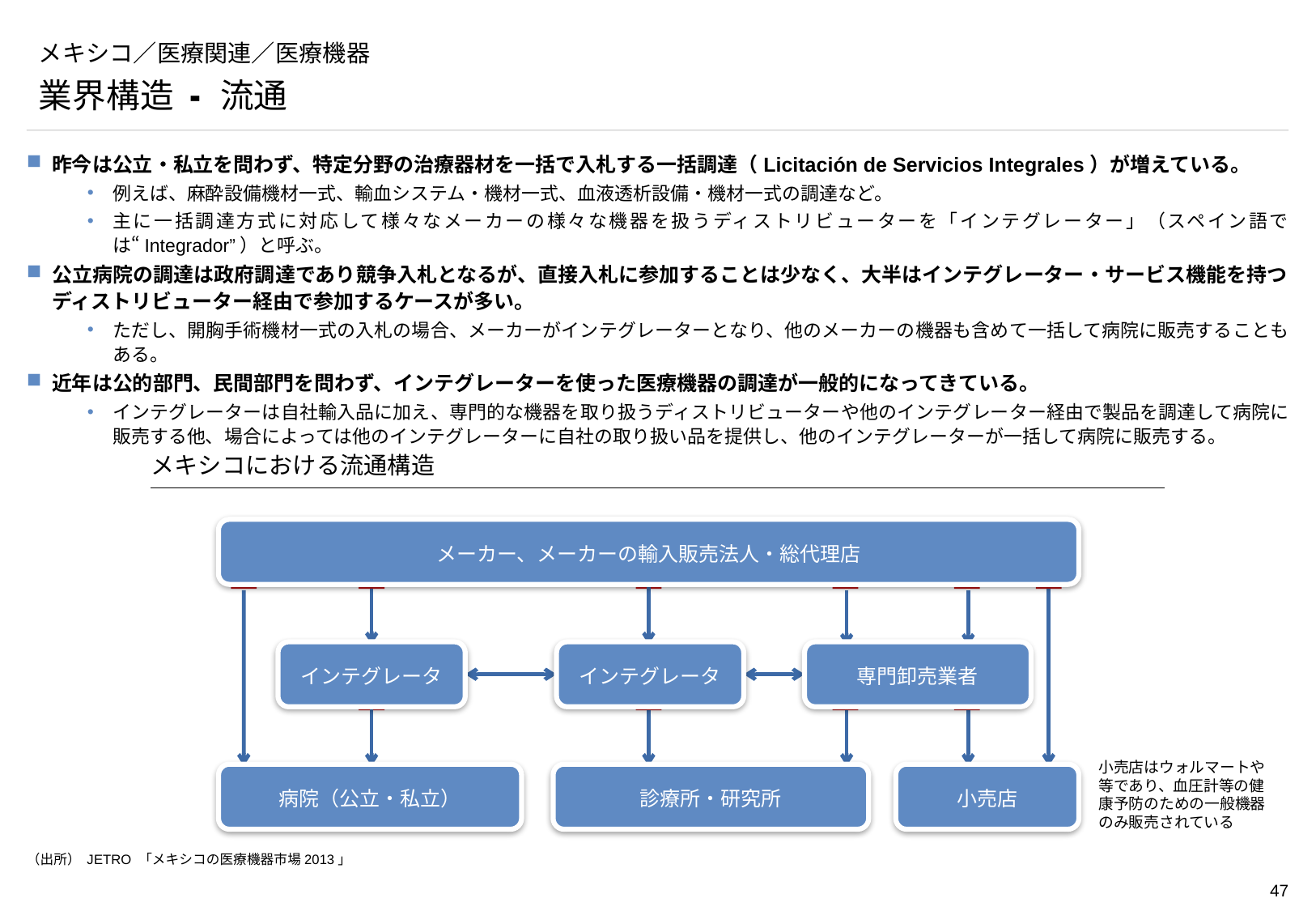

# メキシコ／医療関連／医療機器
業界構造 - 流通
昨今は公立・私立を問わず、特定分野の治療器材を一括で入札する一括調達（Licitación de Servicios Integrales）が増えている。
例えば、麻酔設備機材一式、輸血システム・機材一式、血液透析設備・機材一式の調達など。
主に一括調達方式に対応して様々なメーカーの様々な機器を扱うディストリビューターを「インテグレーター」（スペイン語では“Integrador”）と呼ぶ。
公立病院の調達は政府調達であり競争入札となるが、直接入札に参加することは少なく、大半はインテグレーター・サービス機能を持つディストリビューター経由で参加するケースが多い。
ただし、開胸手術機材一式の入札の場合、メーカーがインテグレーターとなり、他のメーカーの機器も含めて一括して病院に販売することもある。
近年は公的部門、民間部門を問わず、インテグレーターを使った医療機器の調達が一般的になってきている。
インテグレーターは自社輸入品に加え、専門的な機器を取り扱うディストリビューターや他のインテグレーター経由で製品を調達して病院に販売する他、場合によっては他のインテグレーターに自社の取り扱い品を提供し、他のインテグレーターが一括して病院に販売する。
メキシコにおける流通構造
メーカー、メーカーの輸入販売法人・総代理店

インテグレータ
インテグレータ
専門卸売業者

小売店はウォルマートや等であり、血圧計等の健康予防のための一般機器のみ販売されている
病院（公立・私立）
診療所・研究所
小売店

（出所） JETRO 「メキシコの医療機器市場2013」